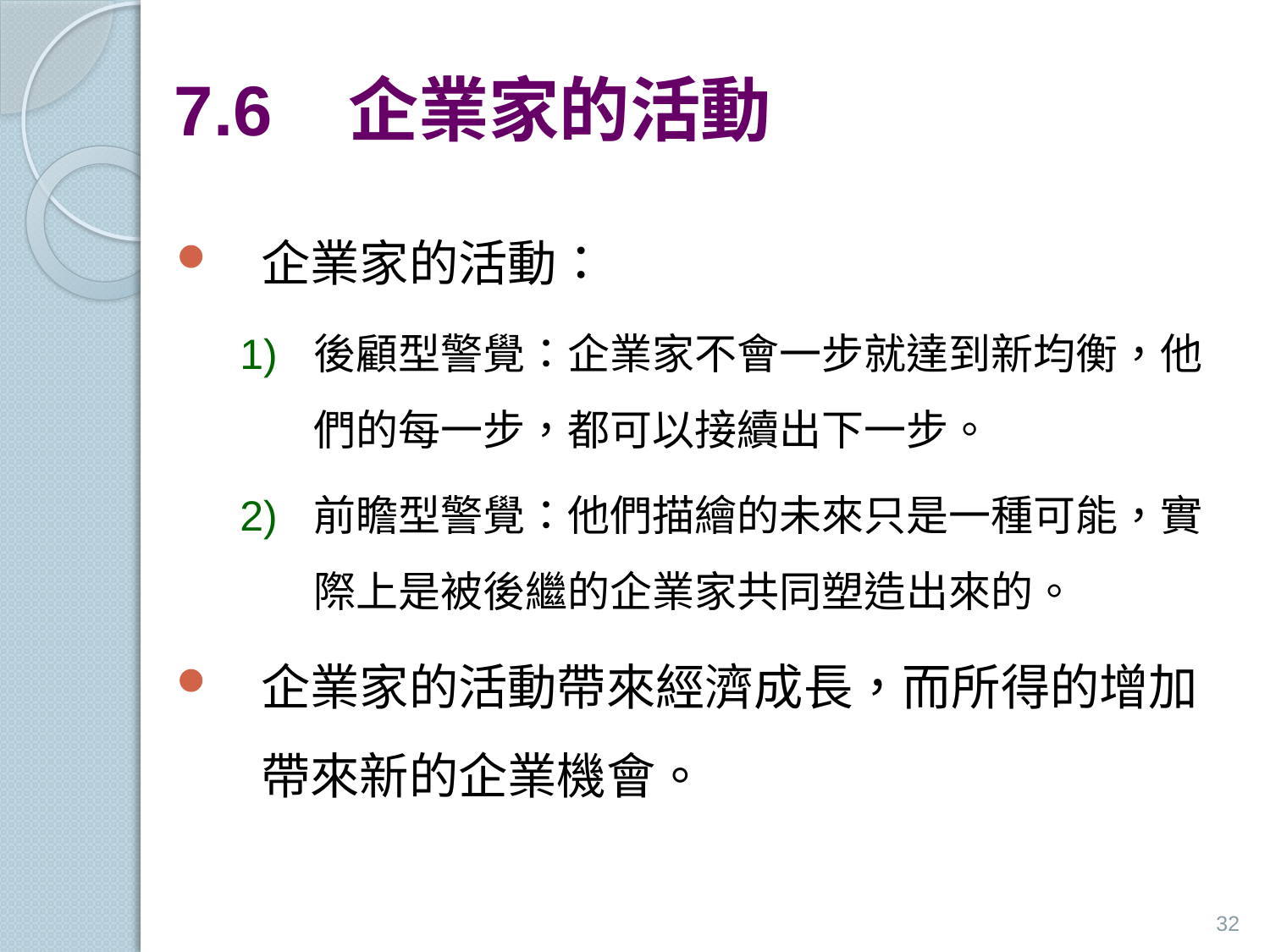

# 7.6   企業家的活動
企業家的活動：
後顧型警覺：企業家不會一步就達到新均衡，他們的每一步，都可以接續出下一步。
前瞻型警覺：他們描繪的未來只是一種可能，實際上是被後繼的企業家共同塑造出來的。
企業家的活動帶來經濟成長，而所得的增加帶來新的企業機會。
32